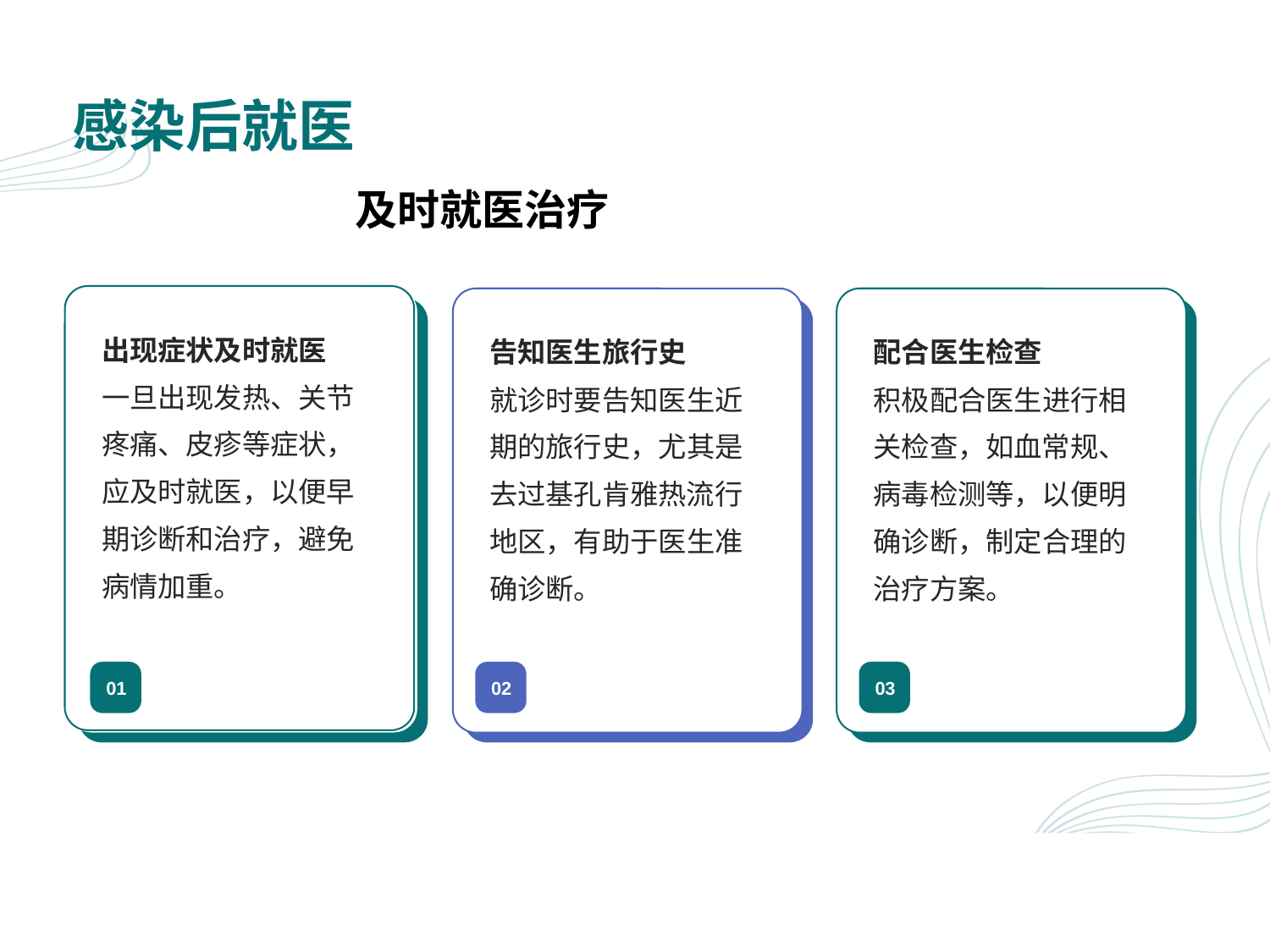

# 感染后就医
及时就医治疗
出现症状及时就医
一旦出现发热、关节疼痛、皮疹等症状，应及时就医，以便早期诊断和治疗，避免病情加重。
告知医生旅行史
就诊时要告知医生近期的旅行史，尤其是去过基孔肯雅热流行地区，有助于医生准确诊断。
配合医生检查
积极配合医生进行相关检查，如血常规、病毒检测等，以便明确诊断，制定合理的治疗方案。

01
02
03